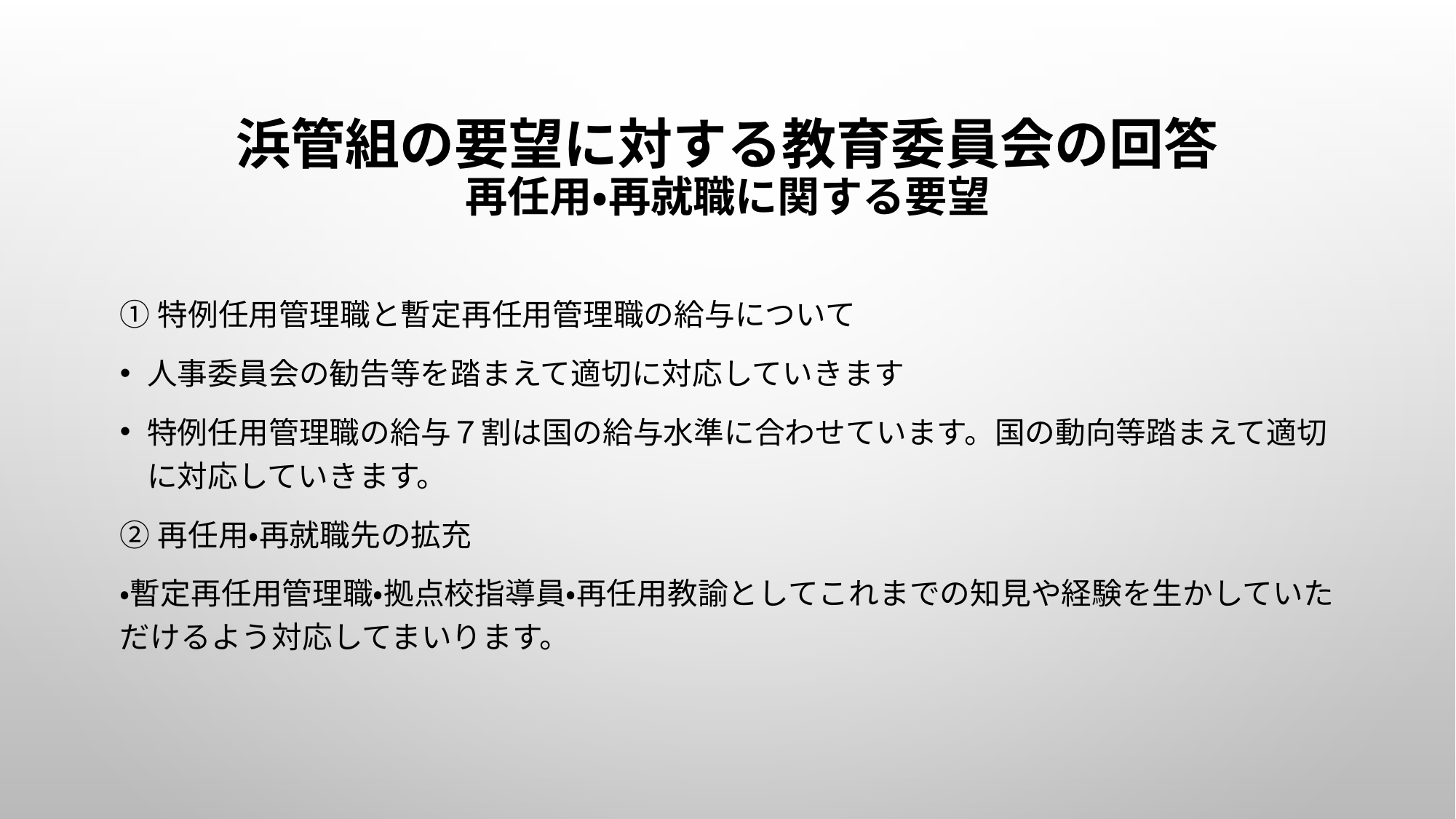

# 浜管組の要望に対する教育委員会の回答 再任用・再就職に関する要望
①特例任用管理職と暫定再任用管理職の給与について
人事委員会の勧告等を踏まえて適切に対応していきます
特例任用管理職の給与７割は国の給与水準に合わせています。国の動向等踏まえて適切に対応していきます。
②再任用・再就職先の拡充
・暫定再任用管理職・拠点校指導員・再任用教諭としてこれまでの知見や経験を生かしていただけるよう対応してまいります。